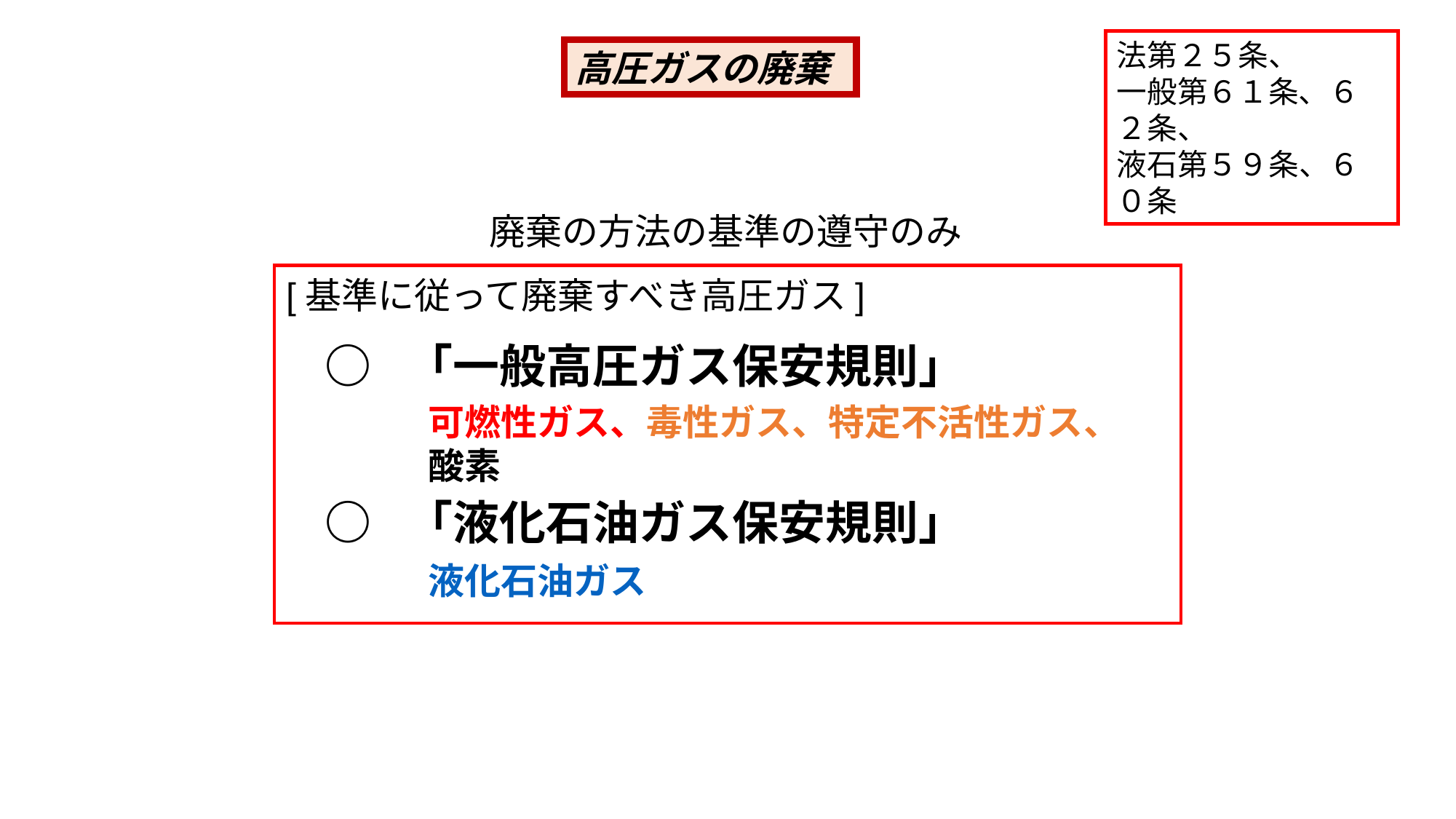

法第２５条、
一般第６１条、６２条、
液石第５９条、６０条
高圧ガスの廃棄
廃棄の方法の基準の遵守のみ

[基準に従って廃棄すべき高圧ガス]
○   「一般高圧ガス保安規則」

○   「液化石油ガス保安規則」

可燃性ガス、毒性ガス、特定不活性ガス、酸素
液化石油ガス